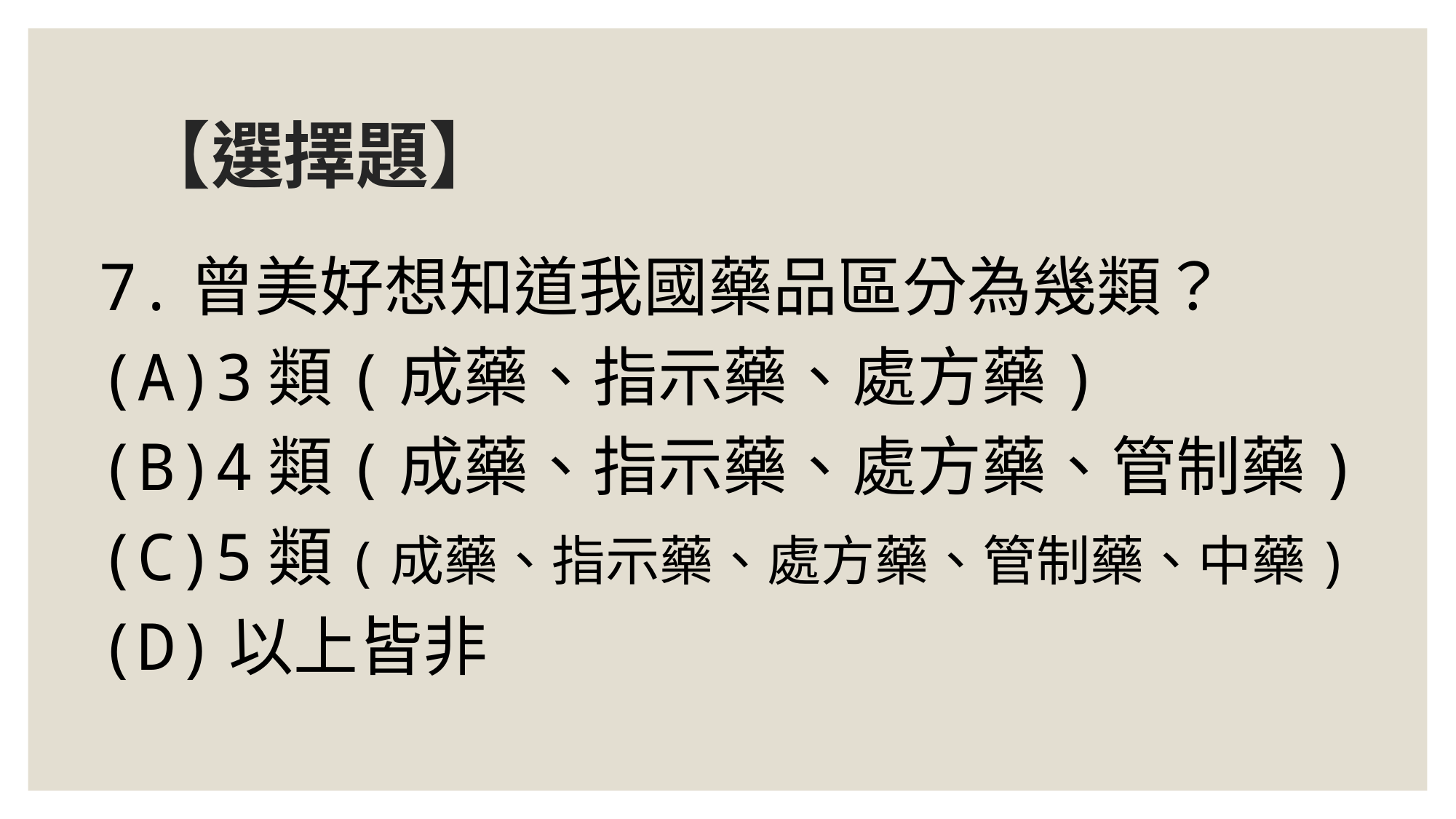

# 【選擇題】
7.曾美好想知道我國藥品區分為幾類？
(A)3類(成藥、指示藥、處方藥)
(B)4類(成藥、指示藥、處方藥、管制藥)
(C)5類(成藥、指示藥、處方藥、管制藥、中藥)
(D)以上皆非